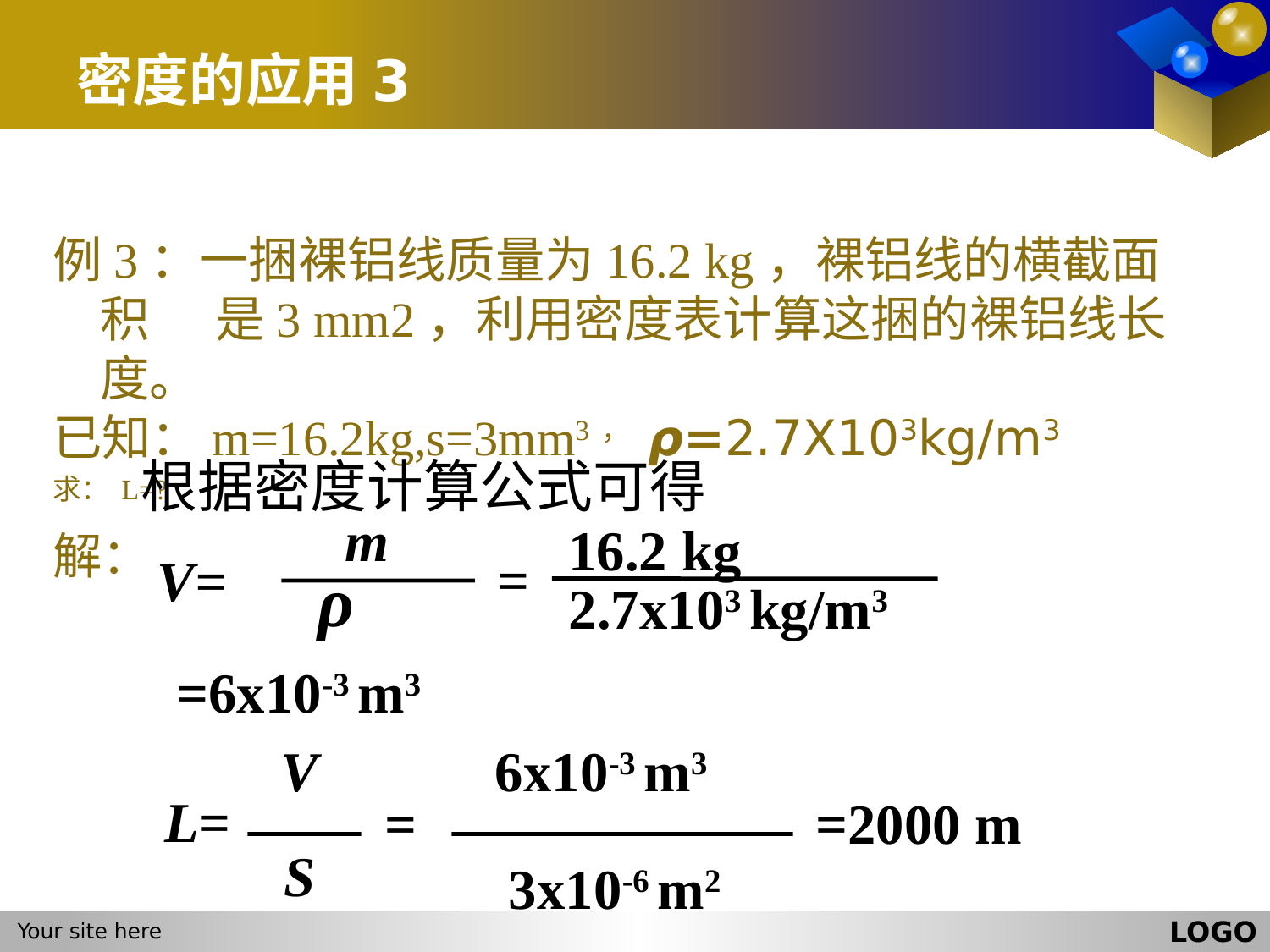

# 密度的应用3
例3：一捆裸铝线质量为16.2 kg，裸铝线的横截面积      是3 mm2，利用密度表计算这捆的裸铝线长度。
已知：m=16.2kg,s=3mm3， ρ=2.7X103kg/m3
求：L=?
解：

根据密度计算公式可得
m
V=
ρ

16.2 kg
=
2.7x103 kg/m3

=6x10-3 m3
V
L=
=

S
6x10-3 m3
=2000 m

3x10-6 m2
LOGO
Your site here